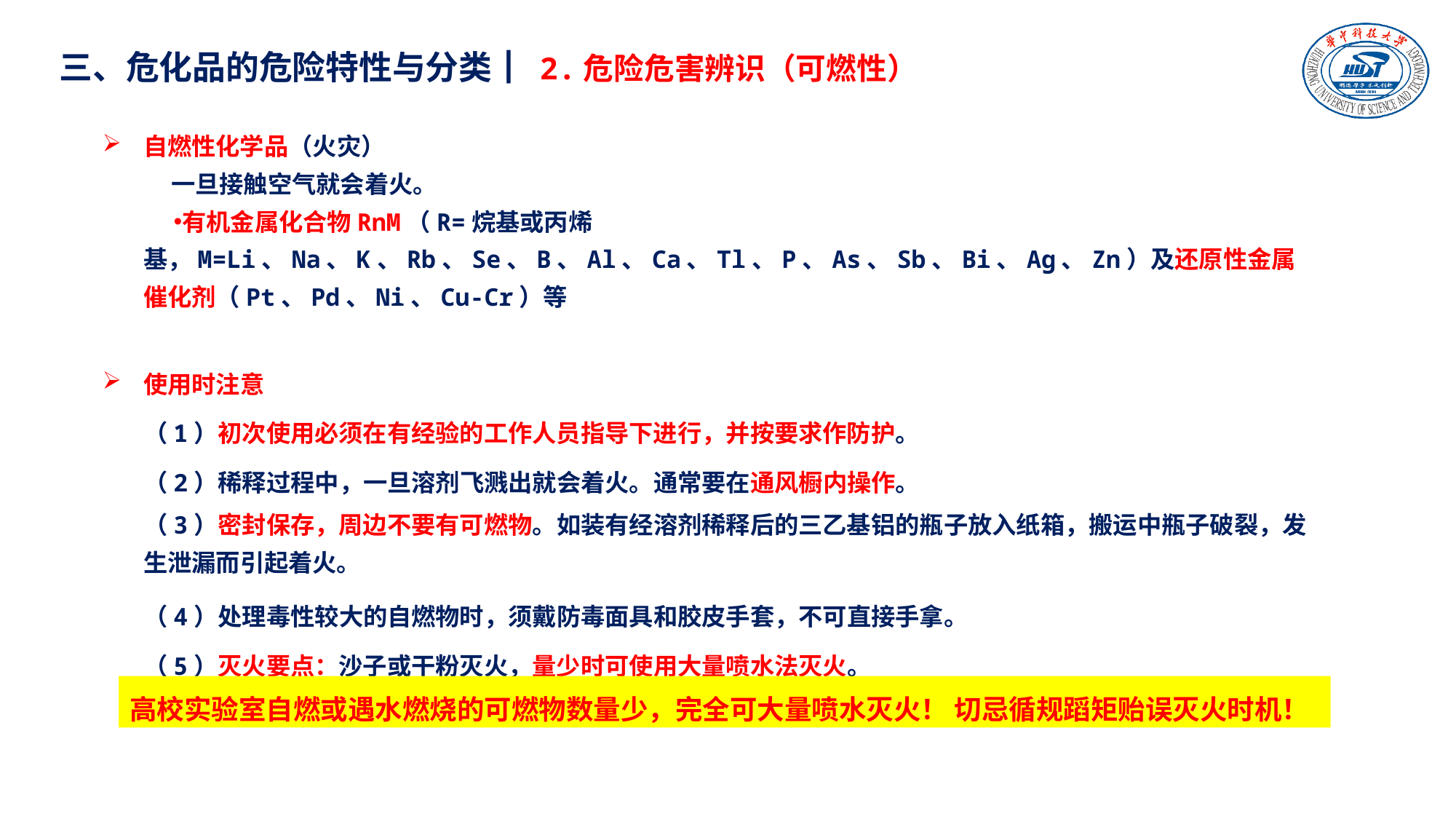

三、危化品的危险特性与分类┃ 2.危险危害辨识（可燃性）
自燃性化学品（火灾）
    一旦接触空气就会着火。
有机金属化合物RnM（R=烷基或丙烯基，M=Li、Na、K、Rb、Se、B、Al、Ca、Tl、P、As、Sb、Bi、Ag、Zn）及还原性金属催化剂（Pt、Pd、Ni、Cu-Cr）等

使用时注意
（1）初次使用必须在有经验的工作人员指导下进行，并按要求作防护。
（2）稀释过程中，一旦溶剂飞溅出就会着火。通常要在通风橱内操作。
（3）密封保存，周边不要有可燃物。如装有经溶剂稀释后的三乙基铝的瓶子放入纸箱，搬运中瓶子破裂，发生泄漏而引起着火。
（4）处理毒性较大的自燃物时，须戴防毒面具和胶皮手套，不可直接手拿。
（5）灭火要点：沙子或干粉灭火，量少时可使用大量喷水法灭火。
高校实验室自燃或遇水燃烧的可燃物数量少，完全可大量喷水灭火！ 切忌循规蹈矩贻误灭火时机！